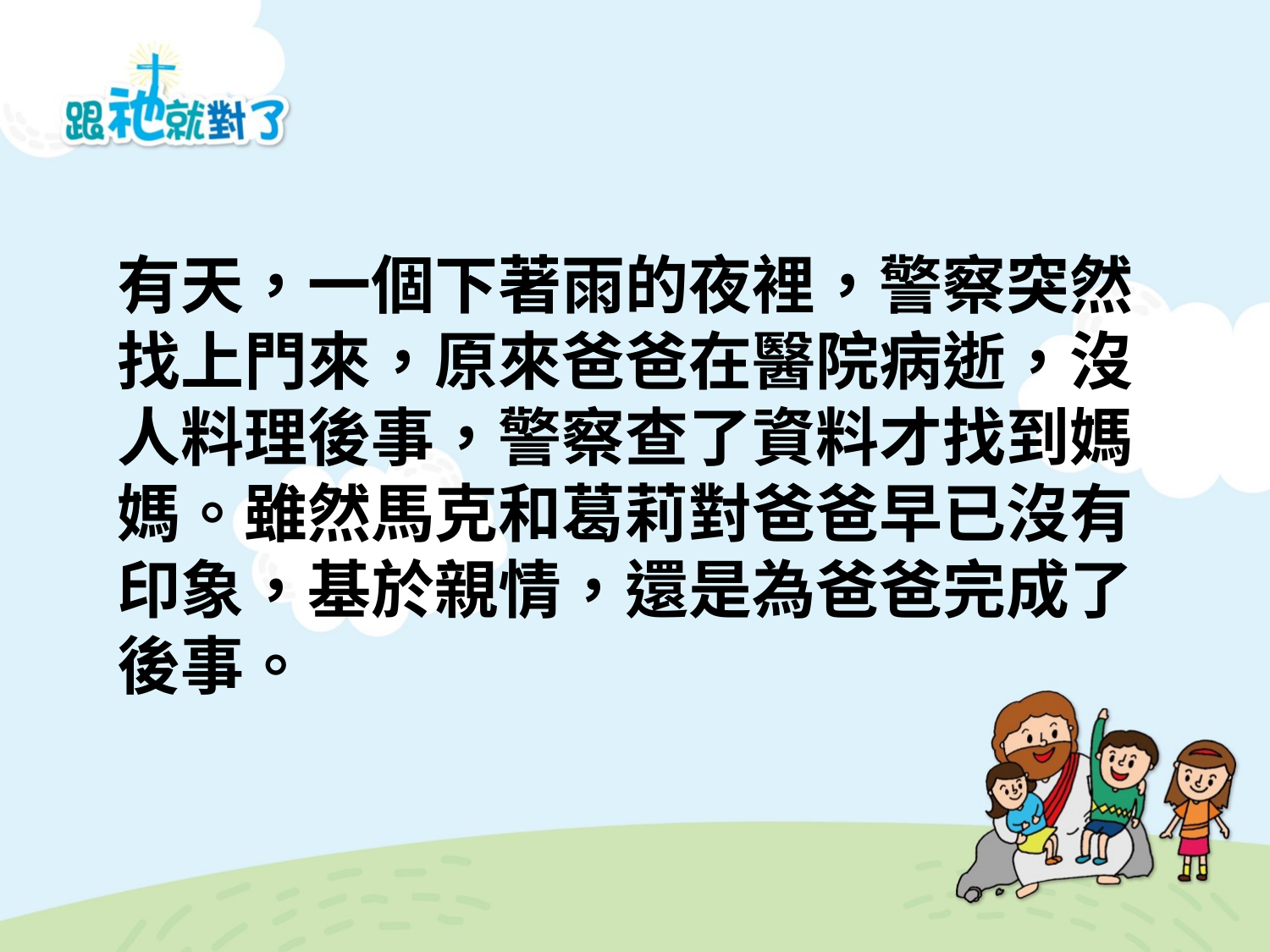

有天，一個下著雨的夜裡，警察突然找上門來，原來爸爸在醫院病逝，沒人料理後事，警察查了資料才找到媽媽。雖然馬克和葛莉對爸爸早已沒有印象，基於親情，還是為爸爸完成了後事。